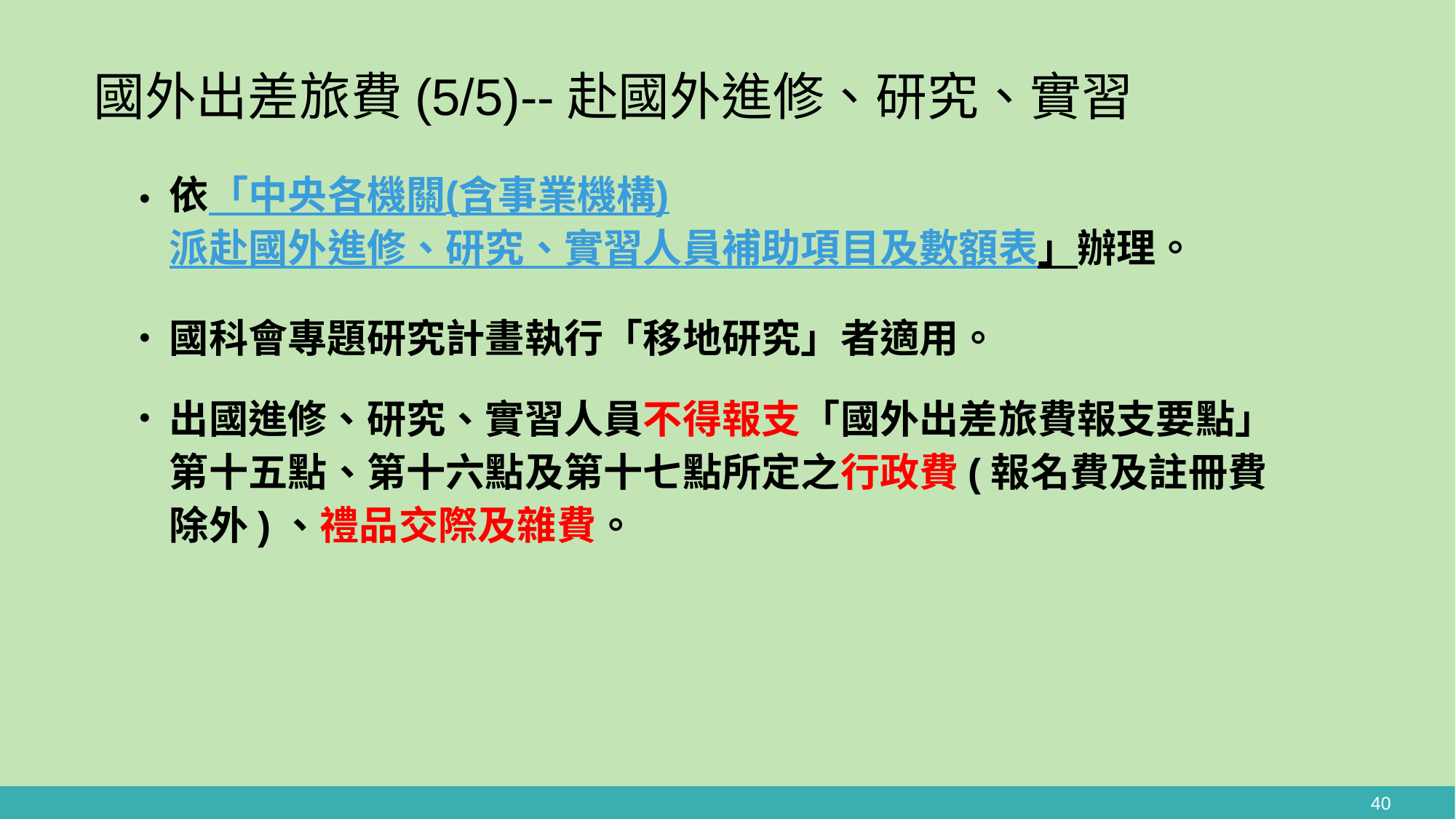

# 國外出差旅費(5/5)--赴國外進修、研究、實習
依「中央各機關(含事業機構)派赴國外進修、研究、實習人員補助項目及數額表」辦理。
國科會專題研究計畫執行「移地研究」者適用。
出國進修、研究、實習人員不得報支「國外出差旅費報支要點」第十五點、第十六點及第十七點所定之行政費(報名費及註冊費除外)、禮品交際及雜費。
40